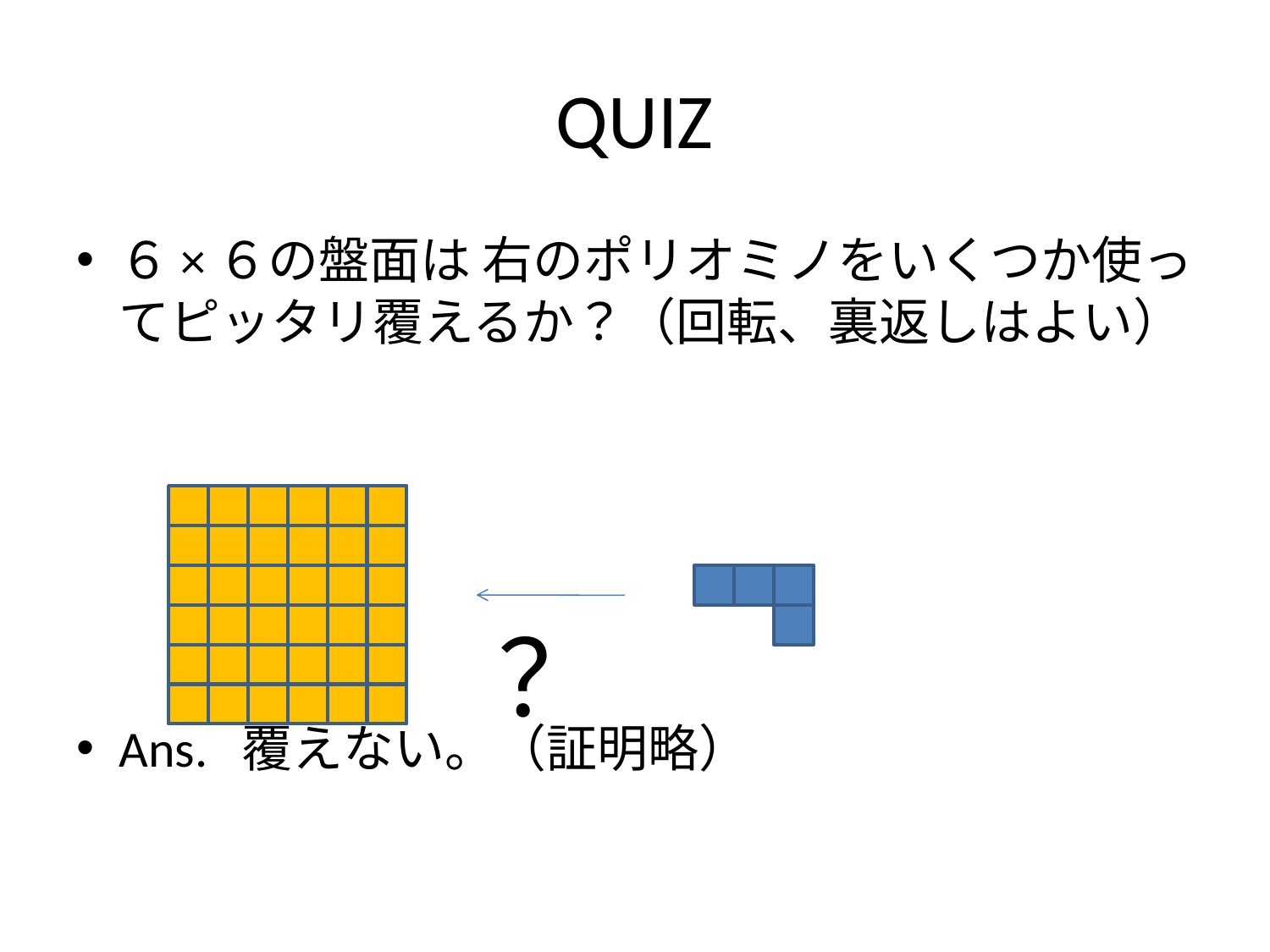

# QUIZ
６×６の盤面は 右のポリオミノをいくつか使ってピッタリ覆えるか？（回転、裏返しはよい）

Ans.  覆えない。（証明略）

？